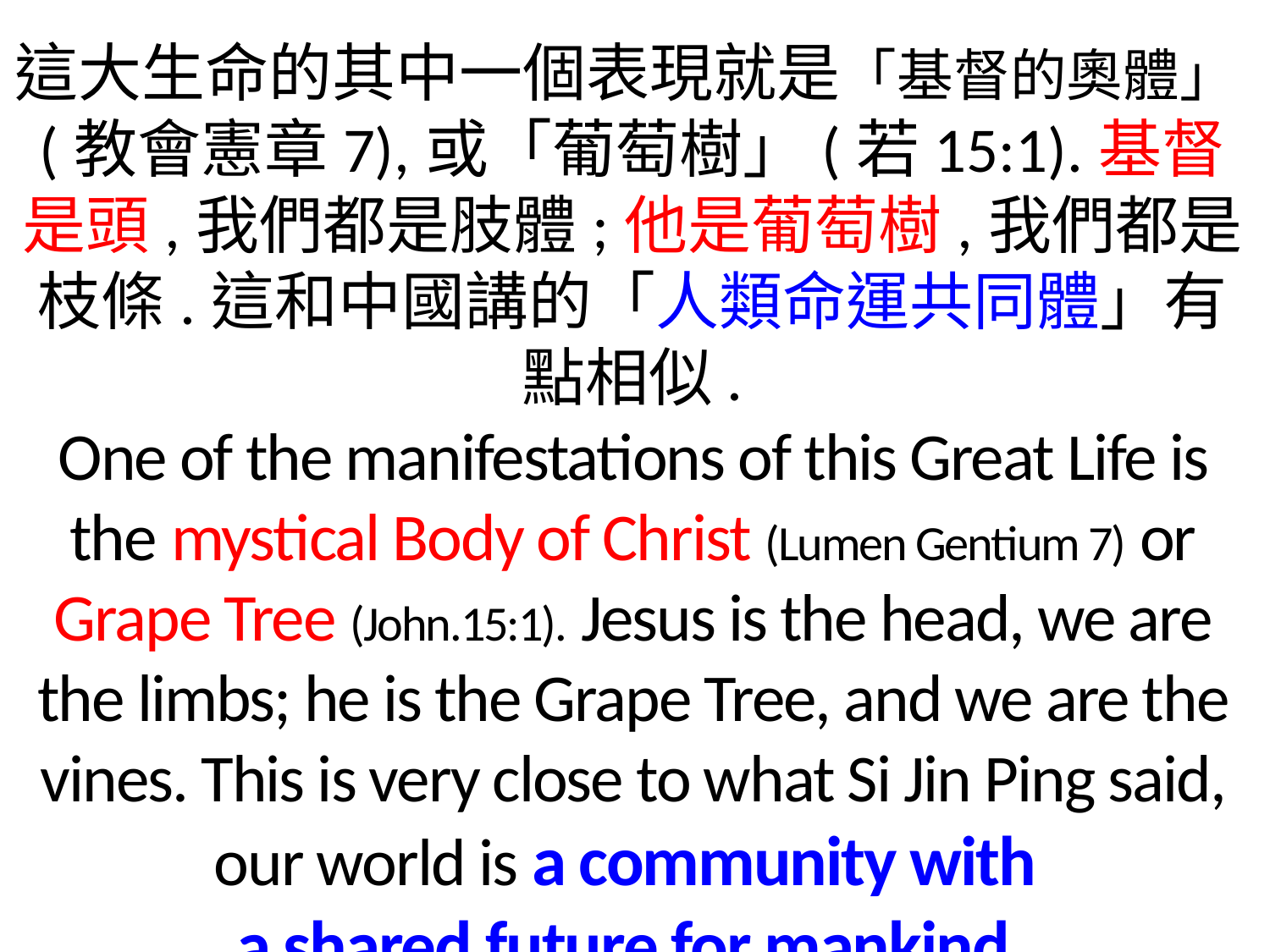

這大生命的其中一個表現就是「基督的奧體」(教會憲章7),或「葡萄樹」(若15:1).基督是頭,我們都是肢體;他是葡萄樹,我們都是枝條.這和中國講的「人類命運共同體」有點相似.
One of the manifestations of this Great Life is the mystical Body of Christ (Lumen Gentium 7) or Grape Tree (John.15:1). Jesus is the head, we are the limbs; he is the Grape Tree, and we are the vines. This is very close to what Si Jin Ping said, our world is a community with
a shared future for mankind.